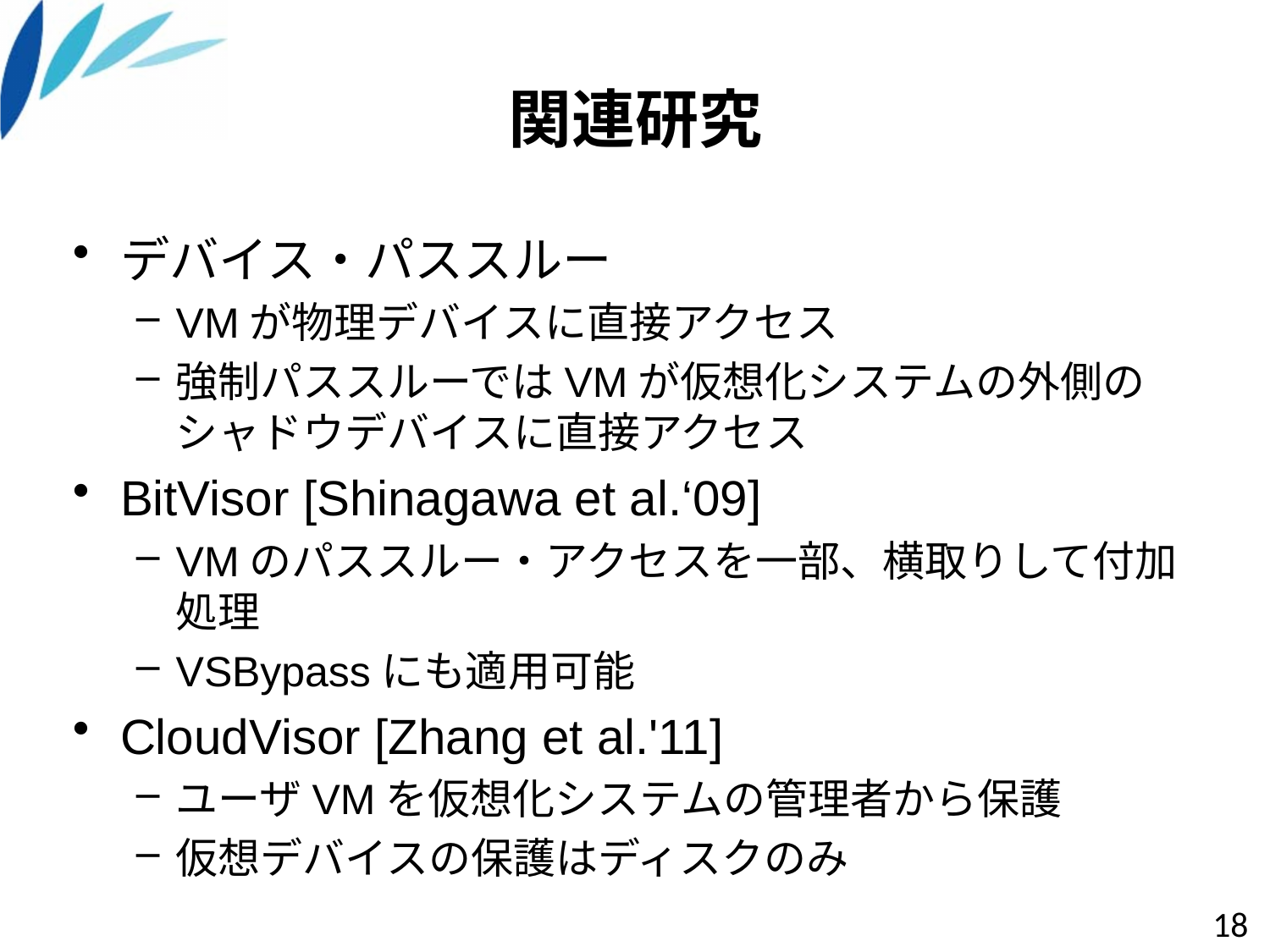

# 関連研究
デバイス・パススルー
VMが物理デバイスに直接アクセス
強制パススルーではVMが仮想化システムの外側のシャドウデバイスに直接アクセス
BitVisor [Shinagawa et al.‘09]
VMのパススルー・アクセスを一部、横取りして付加処理
VSBypassにも適用可能
CloudVisor [Zhang et al.'11]
ユーザVMを仮想化システムの管理者から保護
仮想デバイスの保護はディスクのみ

18